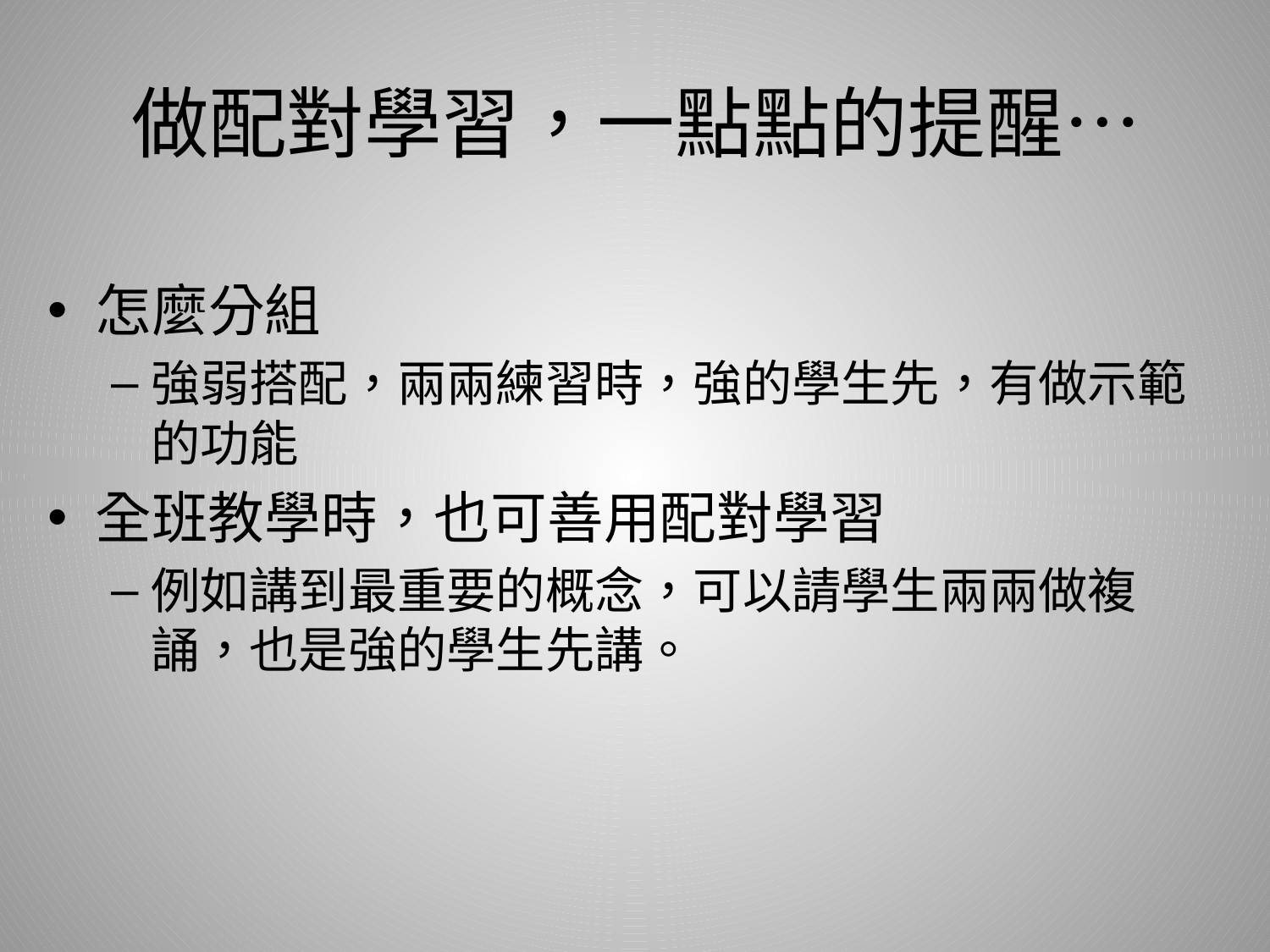

# 做配對學習，一點點的提醒…
怎麼分組
強弱搭配，兩兩練習時，強的學生先，有做示範的功能
全班教學時，也可善用配對學習
例如講到最重要的概念，可以請學生兩兩做複誦，也是強的學生先講。